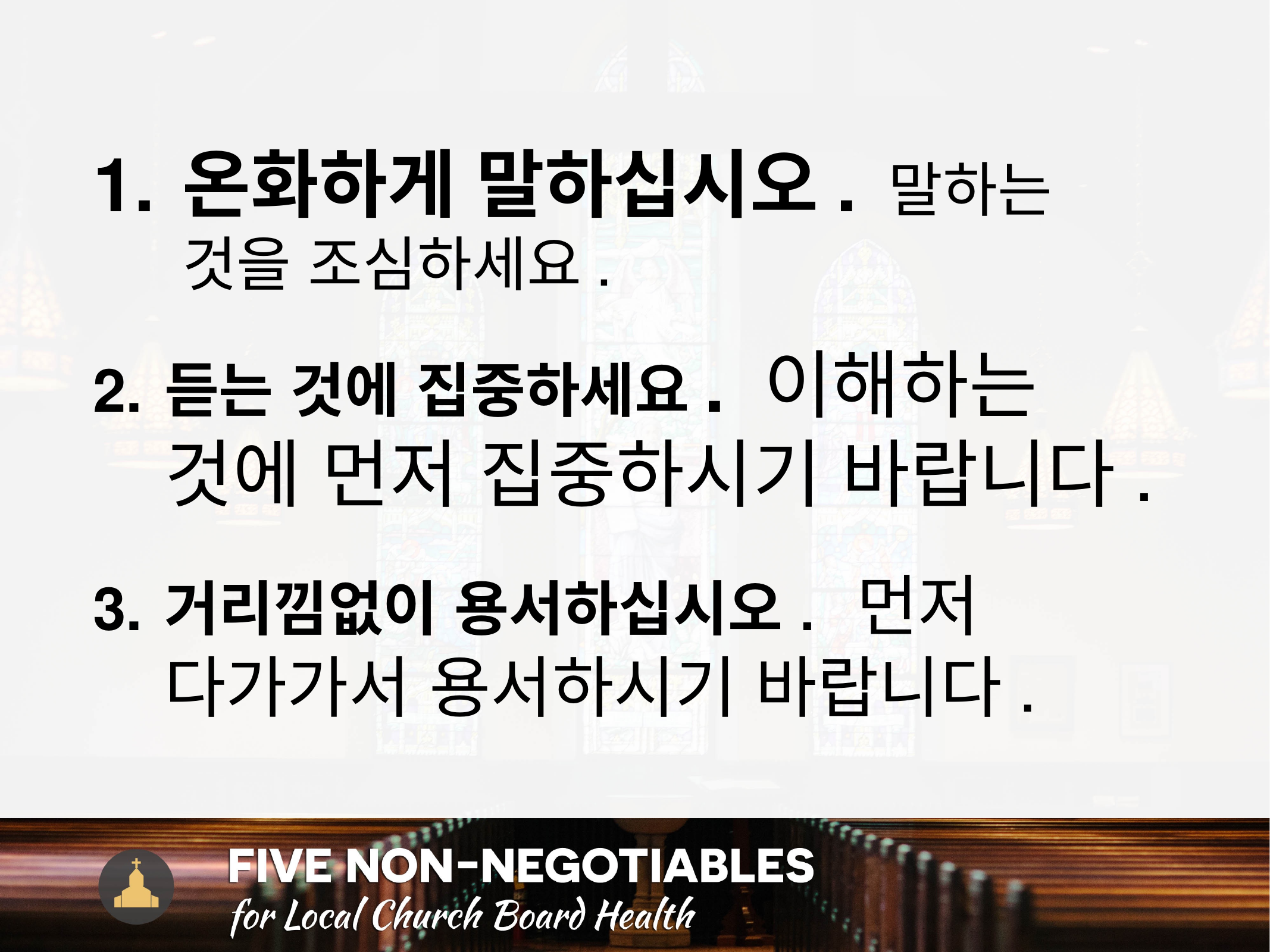

온화하게 말하십시오. 말하는 것을 조심하세요.
듣는 것에 집중하세요. 이해하는 것에 먼저 집중하시기 바랍니다.
거리낌없이 용서하십시오. 먼저 다가가서 용서하시기 바랍니다.